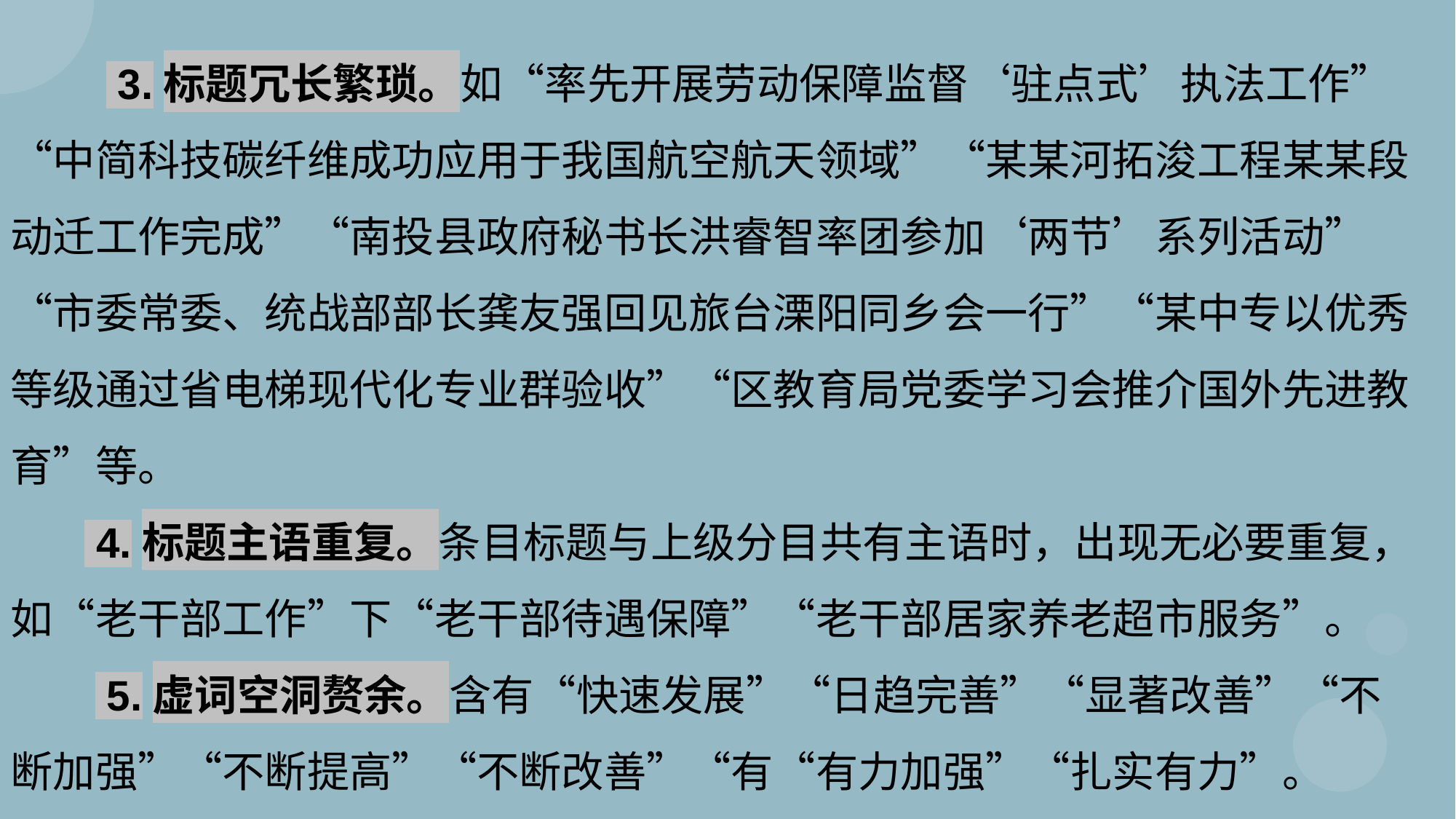

3.标题冗长繁琐。如“率先开展劳动保障监督‘驻点式’执法工作”“中简科技碳纤维成功应用于我国航空航天领域”“某某河拓浚工程某某段动迁工作完成”“南投县政府秘书长洪睿智率团参加‘两节’系列活动”“市委常委、统战部部长龚友强回见旅台溧阳同乡会一行”“某中专以优秀等级通过省电梯现代化专业群验收”“区教育局党委学习会推介国外先进教育”等。
        4.标题主语重复。条目标题与上级分目共有主语时，出现无必要重复，如“老干部工作”下“老干部待遇保障”“老干部居家养老超市服务”。
         5.虚词空洞赘余。含有“快速发展”“日趋完善”“显著改善”“不断加强”“不断提高”“不断改善”“有“有力加强”“扎实有力”。